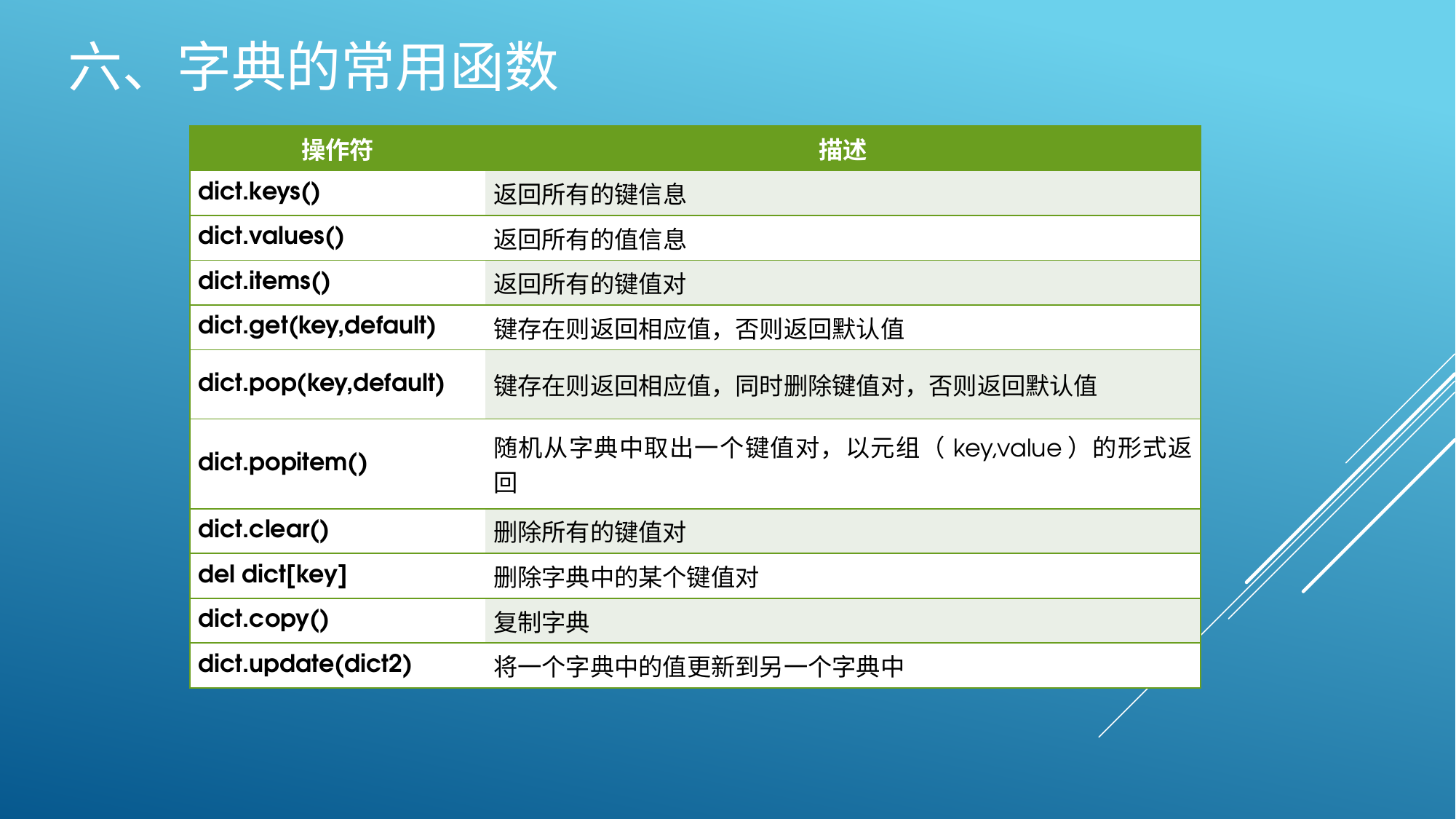

# 六、字典的常用函数
| 操作符 | 描述 |
| --- | --- |
| dict.keys() | 返回所有的键信息 |
| dict.values() | 返回所有的值信息 |
| dict.items() | 返回所有的键值对 |
| dict.get(key,default) | 键存在则返回相应值，否则返回默认值 |
| dict.pop(key,default) | 键存在则返回相应值，同时删除键值对，否则返回默认值 |
| dict.popitem() | 随机从字典中取出一个键值对，以元组（key,value）的形式返回 |
| dict.clear() | 删除所有的键值对 |
| del dict[key] | 删除字典中的某个键值对 |
| dict.copy() | 复制字典 |
| dict.update(dict2) | 将一个字典中的值更新到另一个字典中 |